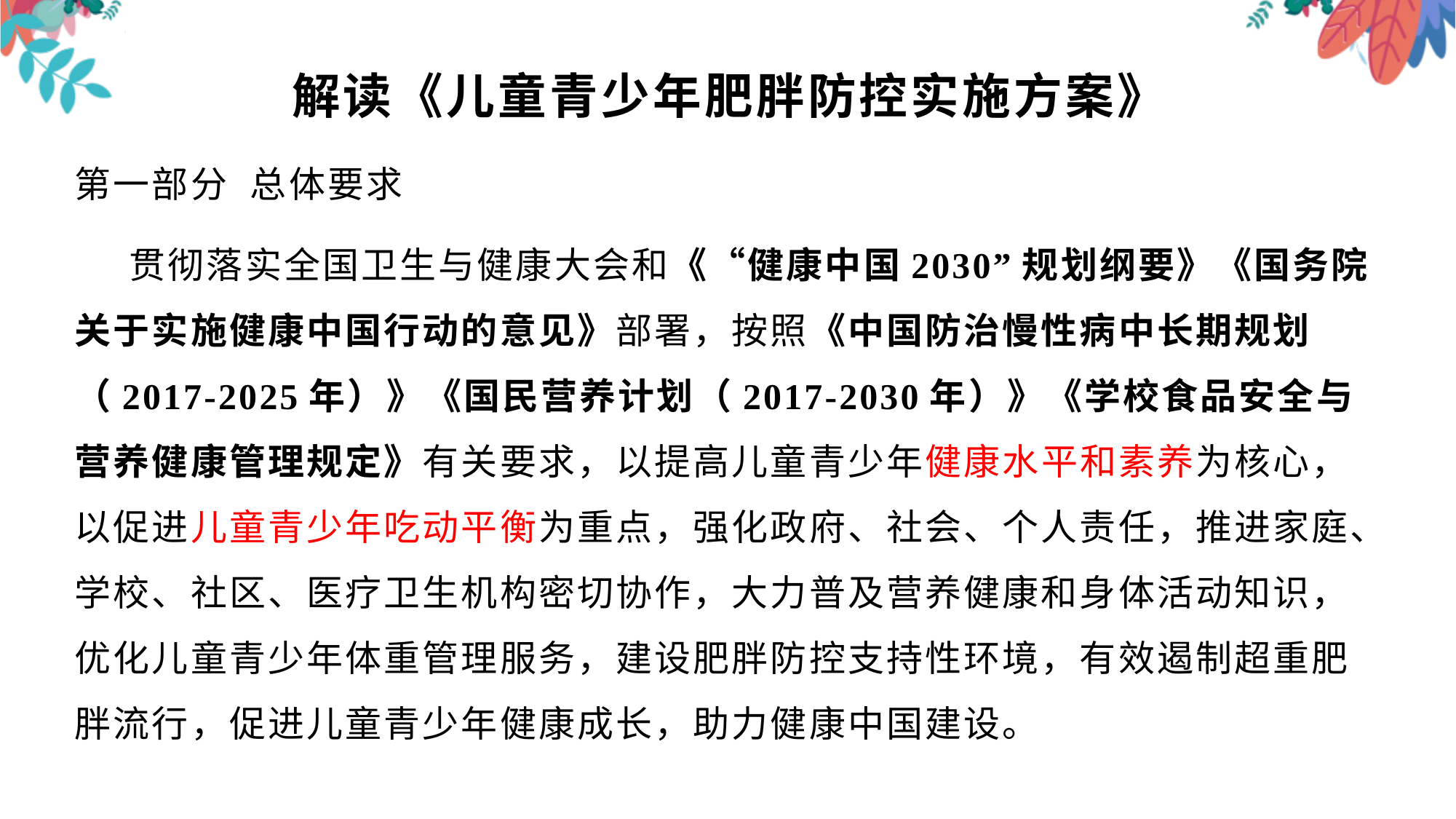

# 解读《儿童青少年肥胖防控实施方案》
第一部分  总体要求
贯彻落实全国卫生与健康大会和《“健康中国2030”规划纲要》《国务院关于实施健康中国行动的意见》部署，按照《中国防治慢性病中长期规划（2017-2025年）》《国民营养计划（2017-2030年）》《学校食品安全与营养健康管理规定》有关要求，以提高儿童青少年健康水平和素养为核心，以促进儿童青少年吃动平衡为重点，强化政府、社会、个人责任，推进家庭、学校、社区、医疗卫生机构密切协作，大力普及营养健康和身体活动知识，优化儿童青少年体重管理服务，建设肥胖防控支持性环境，有效遏制超重肥胖流行，促进儿童青少年健康成长，助力健康中国建设。